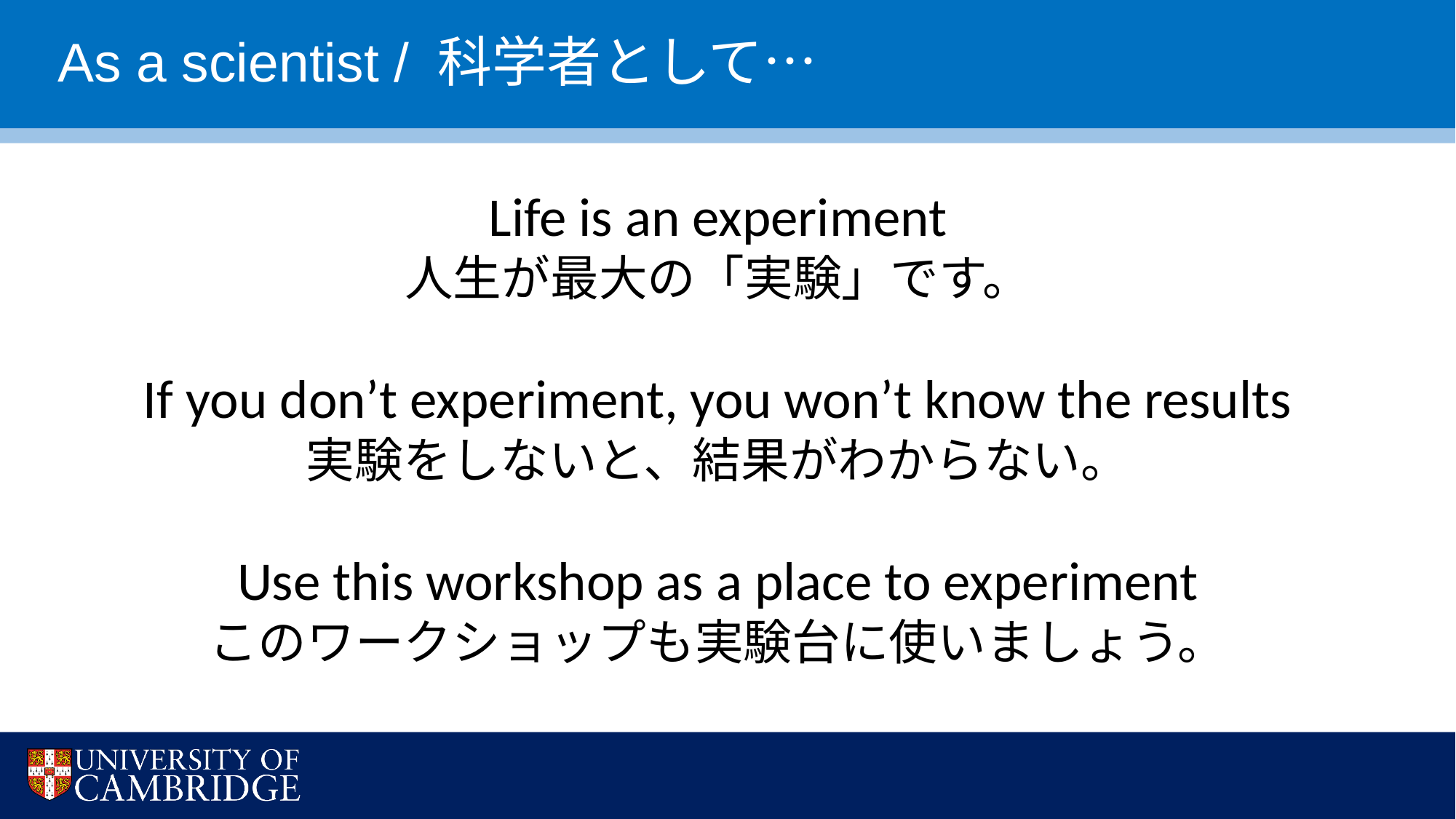

# As a scientist / 科学者として…
Life is an experiment
人生が最大の「実験」です。

If you don’t experiment, you won’t know the results
実験をしないと、結果がわからない。

Use this workshop as a place to experiment
このワークショップも実験台に使いましょう。